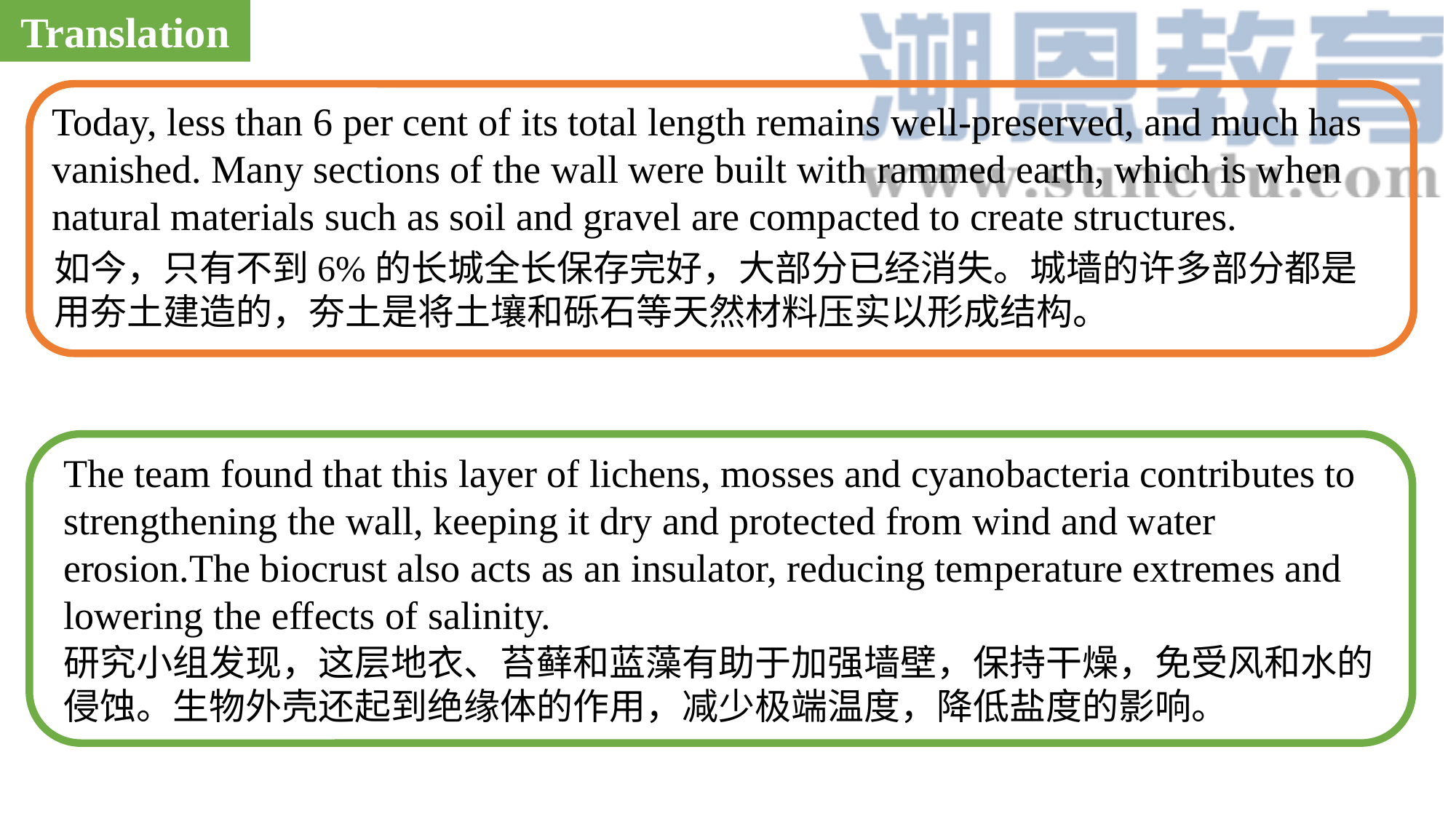

Translation

Today, less than 6 per cent of its total length remains well-preserved, and much has vanished. Many sections of the wall were built with rammed earth, which is when natural materials such as soil and gravel are compacted to create structures.
如今，只有不到6%的长城全长保存完好，大部分已经消失。城墙的许多部分都是用夯土建造的，夯土是将土壤和砾石等天然材料压实以形成结构。

The team found that this layer of lichens, mosses and cyanobacteria contributes to strengthening the wall, keeping it dry and protected from wind and water erosion.The biocrust also acts as an insulator, reducing temperature extremes and lowering the effects of salinity.
研究小组发现，这层地衣、苔藓和蓝藻有助于加强墙壁，保持干燥，免受风和水的侵蚀。生物外壳还起到绝缘体的作用，减少极端温度，降低盐度的影响。